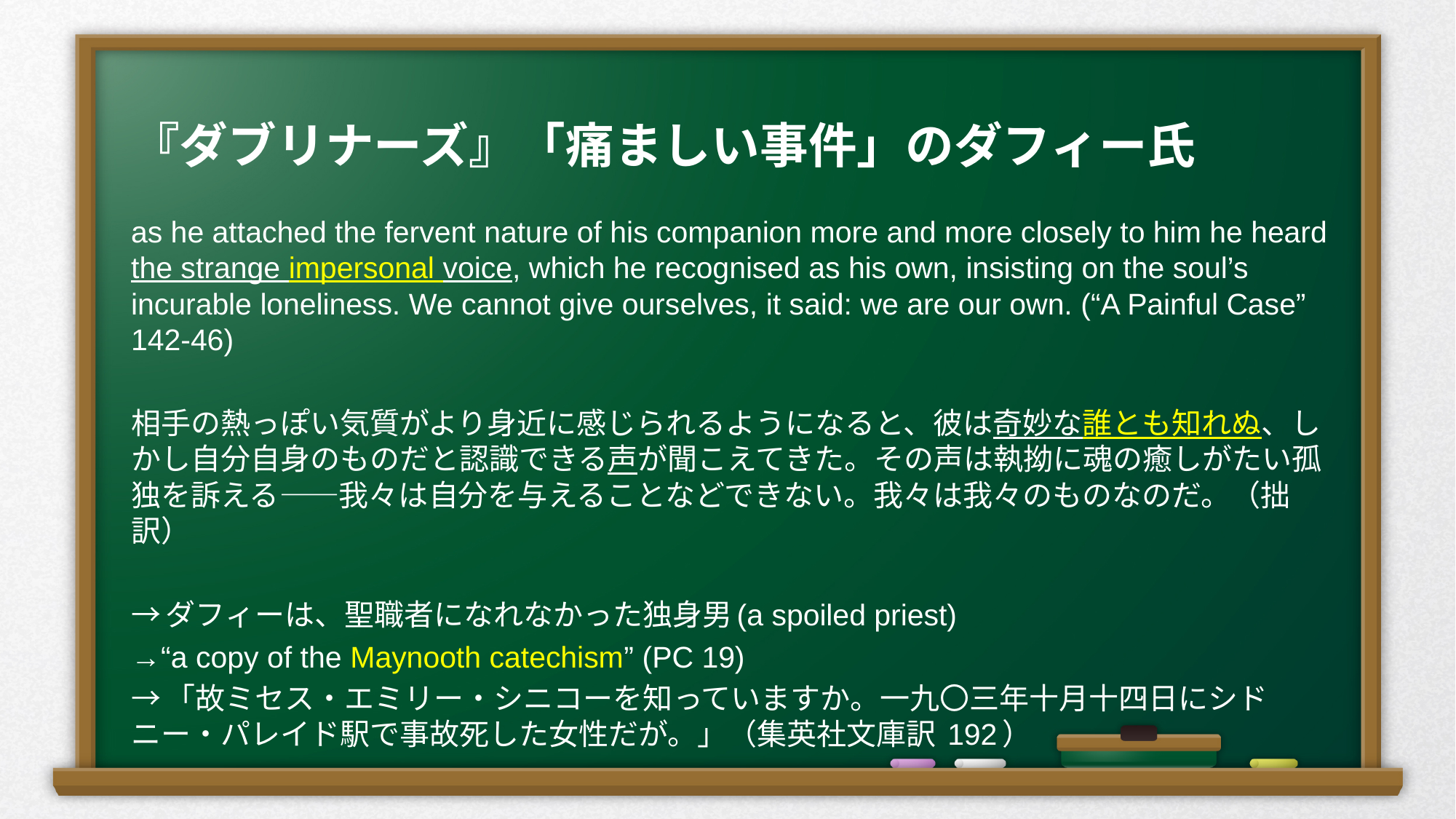

# 『ダブリナーズ』「痛ましい事件」のダフィー氏
as he attached the fervent nature of his companion more and more closely to him he heard the strange impersonal voice, which he recognised as his own, insisting on the soul’s incurable loneliness. We cannot give ourselves, it said: we are our own. (“A Painful Case” 142-46)

相手の熱っぽい気質がより身近に感じられるようになると、彼は奇妙な誰とも知れぬ、しかし自分自身のものだと認識できる声が聞こえてきた。その声は執拗に魂の癒しがたい孤独を訴える――我々は自分を与えることなどできない。我々は我々のものなのだ。（拙訳）

→ダフィーは、聖職者になれなかった独身男(a spoiled priest)
→“a copy of the Maynooth catechism” (PC 19)
→「故ミセス・エミリー・シニコーを知っていますか。一九〇三年十月十四日にシドニー・パレイド駅で事故死した女性だが。」（集英社文庫訳 192）